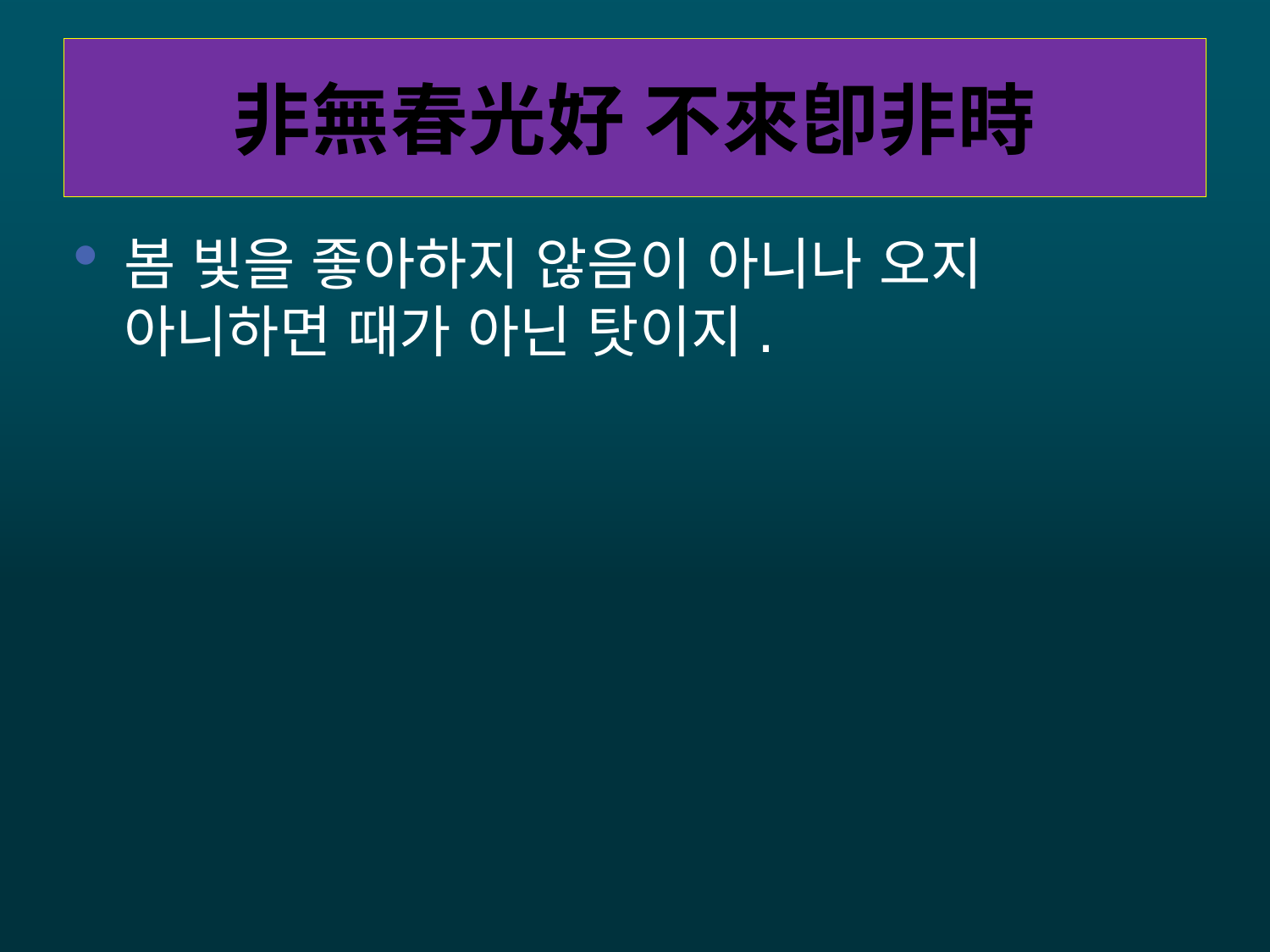

# 非無春光好 不來卽非時
봄 빛을 좋아하지 않음이 아니나 오지 아니하면 때가 아닌 탓이지.